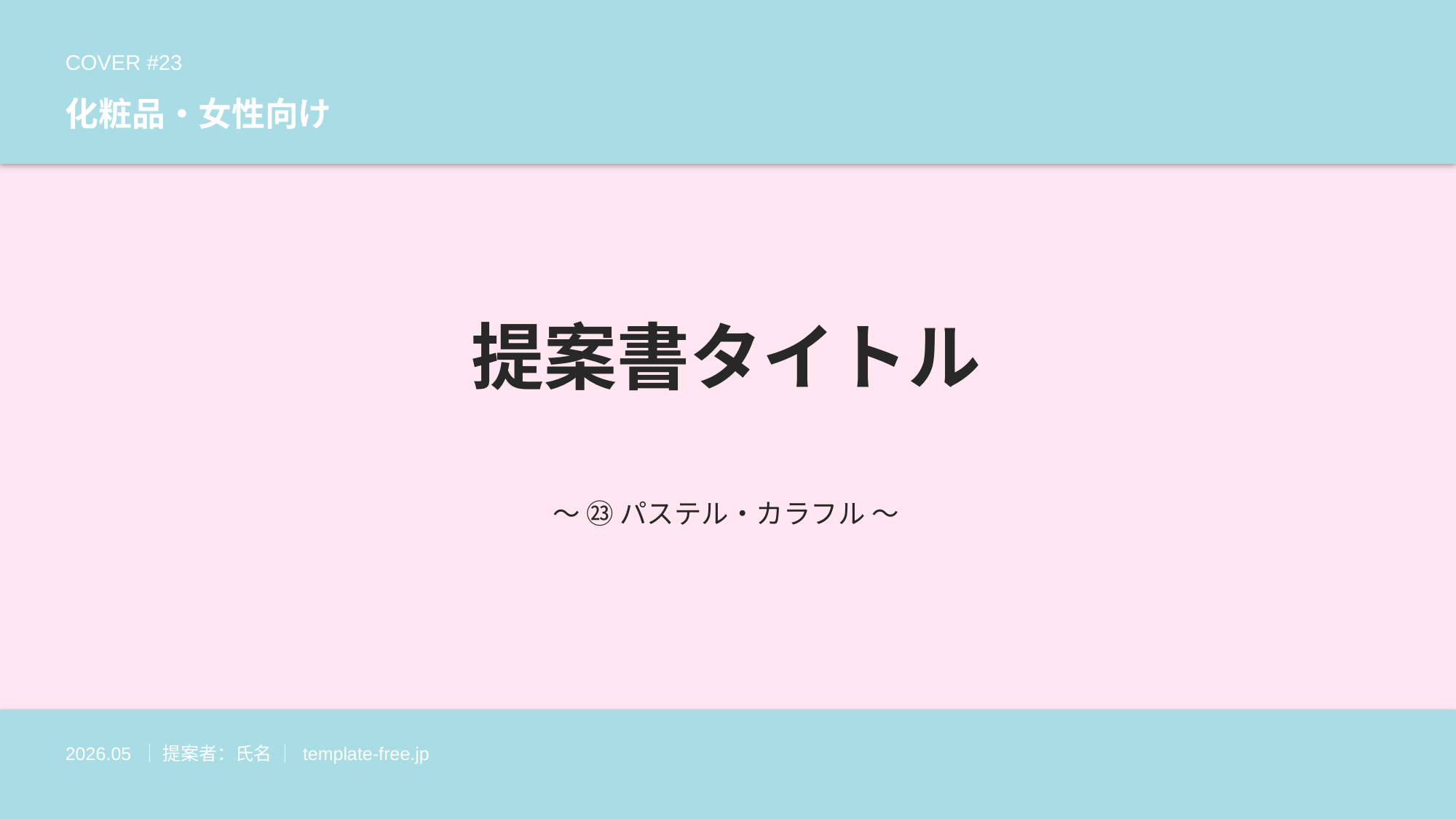

COVER #23
化粧品・女性向け
提案書タイトル
〜 ㉓ パステル・カラフル 〜

2026.05 ｜ 提案者：氏名 ｜ template-free.jp